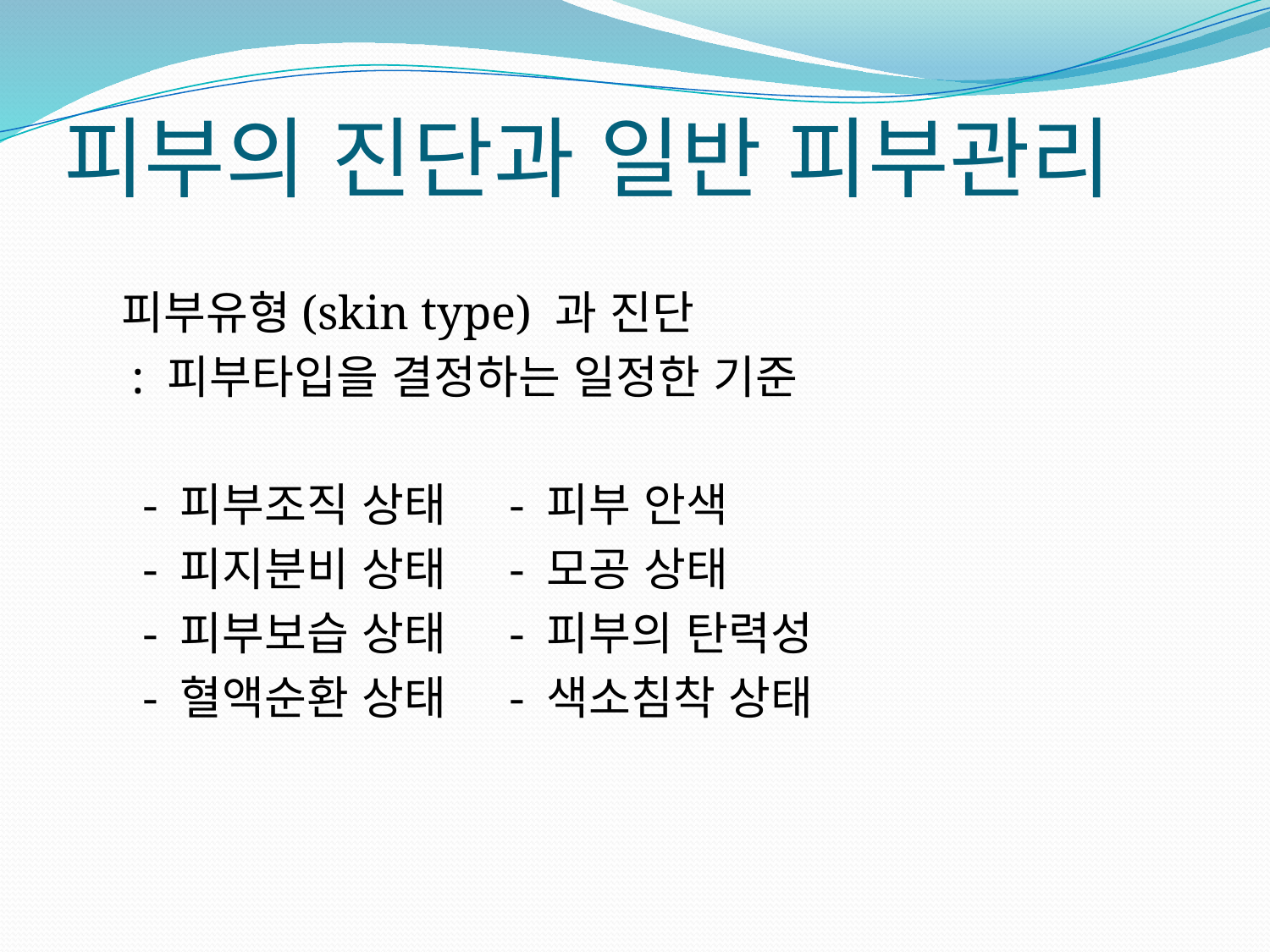

# 피부의 진단과 일반 피부관리
   피부유형(skin type) 과 진단
     : 피부타입을 결정하는 일정한 기준

      - 피부조직 상태    - 피부 안색
      - 피지분비 상태    - 모공 상태
      - 피부보습 상태    - 피부의 탄력성
      - 혈액순환 상태    - 색소침착 상태